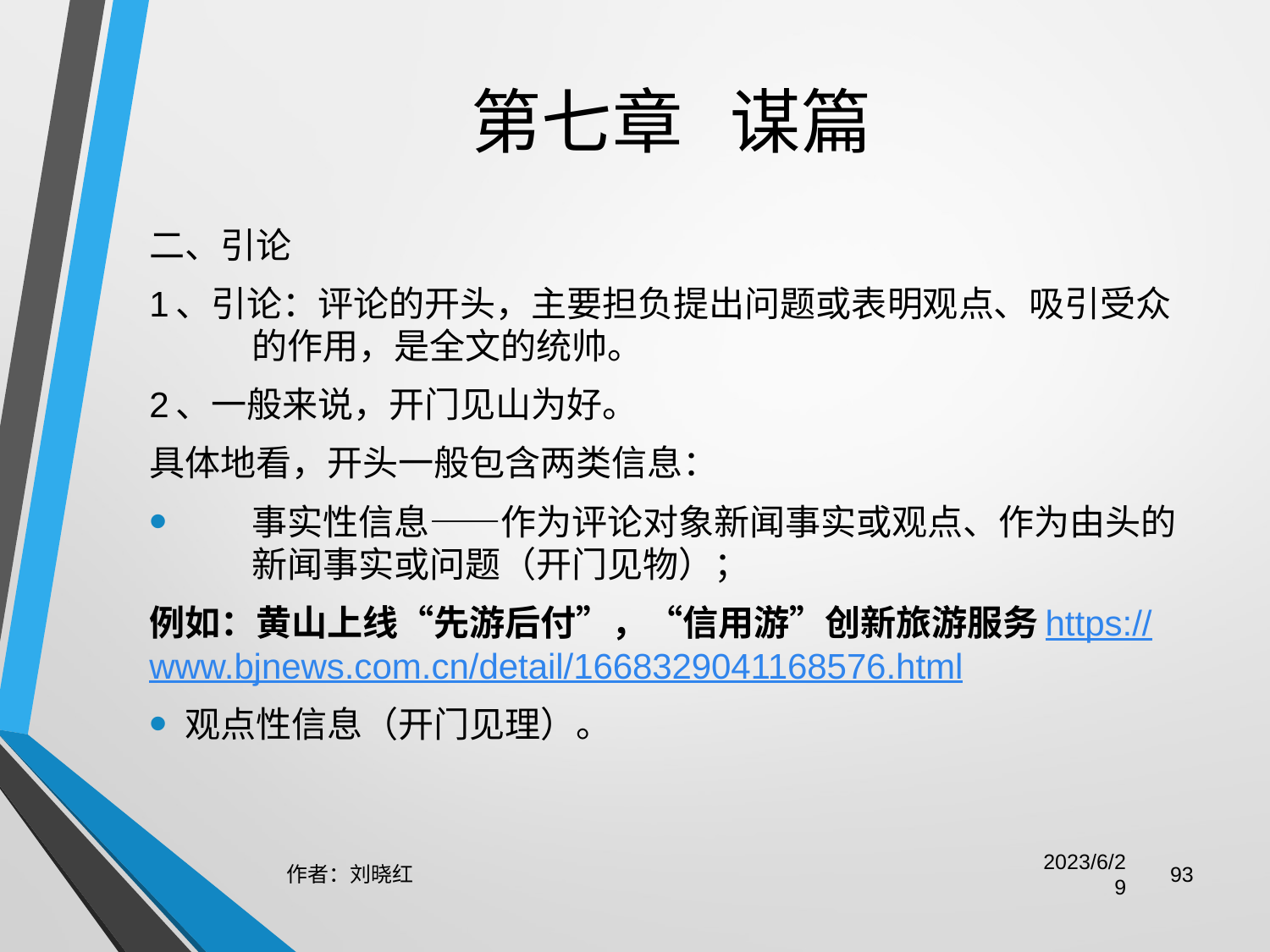

# 第七章   谋篇
二、引论
1、引论：评论的开头，主要担负提出问题或表明观点、吸引受众的作用，是全文的统帅。
2、一般来说，开门见山为好。
具体地看，开头一般包含两类信息：
事实性信息——作为评论对象新闻事实或观点、作为由头的新闻事实或问题（开门见物）；
例如：黄山上线“先游后付”，“信用游”创新旅游服务https://www.bjnews.com.cn/detail/1668329041168576.html
观点性信息（开门见理）。

作者：刘晓红
2023/6/29
93